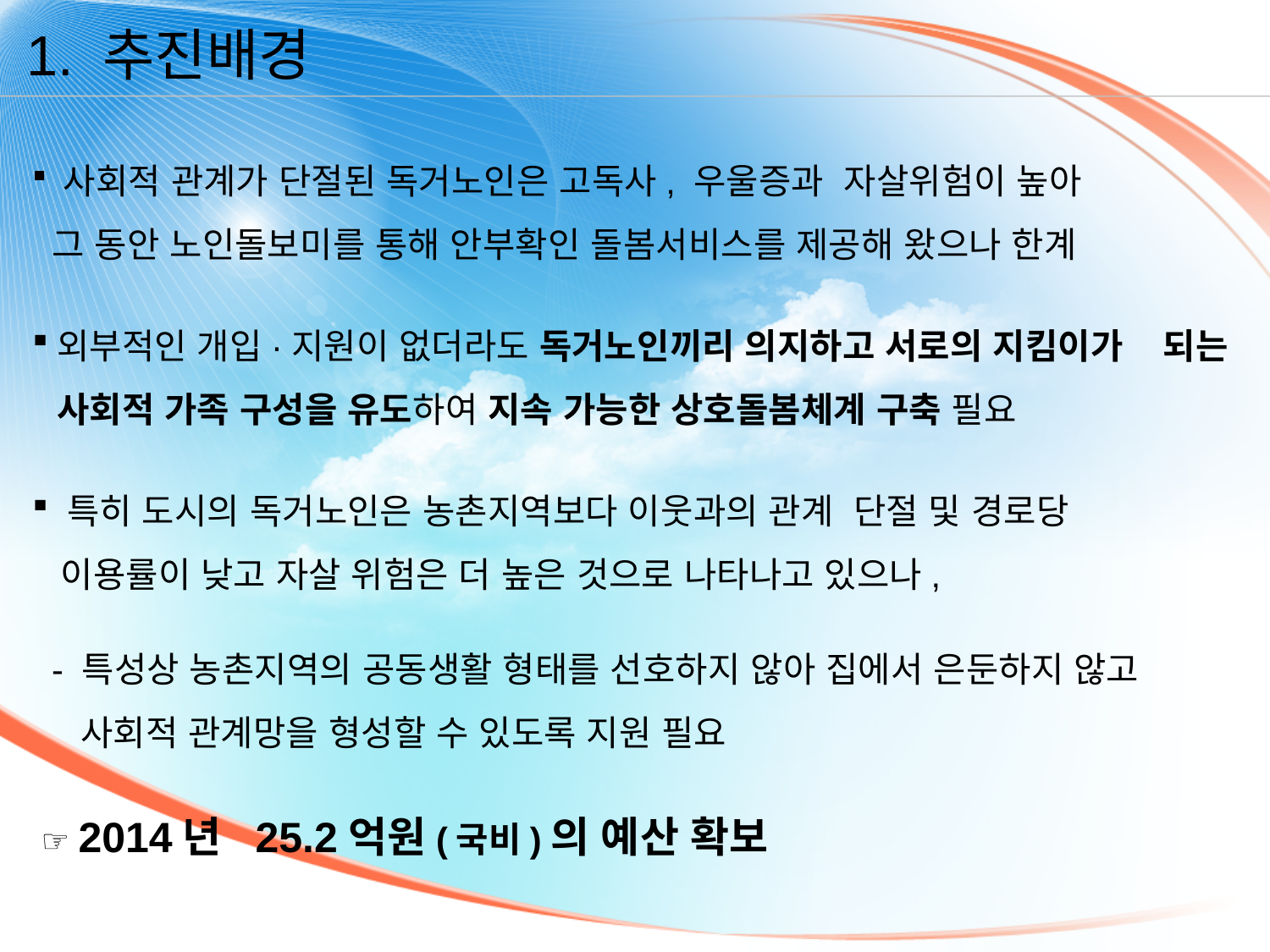

1. 추진배경

 사회적 관계가 단절된 독거노인은 고독사, 우울증과  자살위험이 높아
  그 동안 노인돌보미를 통해 안부확인 돌봄서비스를 제공해 왔으나 한계

외부적인 개입·지원이 없더라도 독거노인끼리 의지하고 서로의 지킴이가    되는 사회적 가족 구성을 유도하여 지속 가능한 상호돌봄체계 구축 필요

 특히 도시의 독거노인은 농촌지역보다 이웃과의 관계  단절 및 경로당
  이용률이 낮고 자살 위험은 더 높은 것으로 나타나고 있으나,

  - 특성상 농촌지역의 공동생활 형태를 선호하지 않아 집에서 은둔하지 않고
    사회적 관계망을 형성할 수 있도록 지원 필요

 ☞ 2014년  25.2억원(국비)의 예산 확보